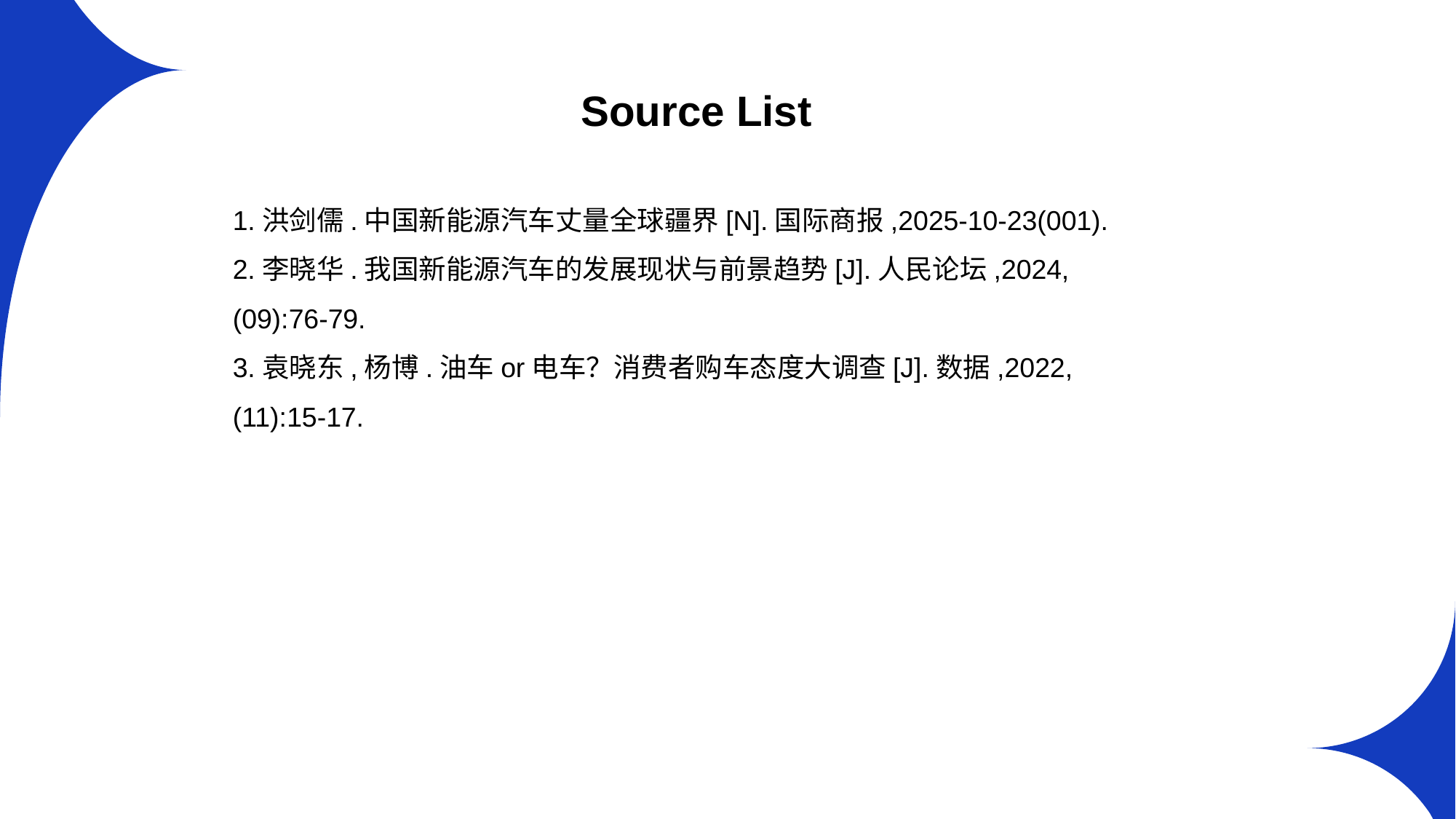

Source List
1.洪剑儒.中国新能源汽车丈量全球疆界[N].国际商报,2025-10-23(001).
2.李晓华.我国新能源汽车的发展现状与前景趋势[J].人民论坛,2024,(09):76-79.
3.袁晓东,杨博.油车or电车？消费者购车态度大调查[J].数据,2022,(11):15-17.